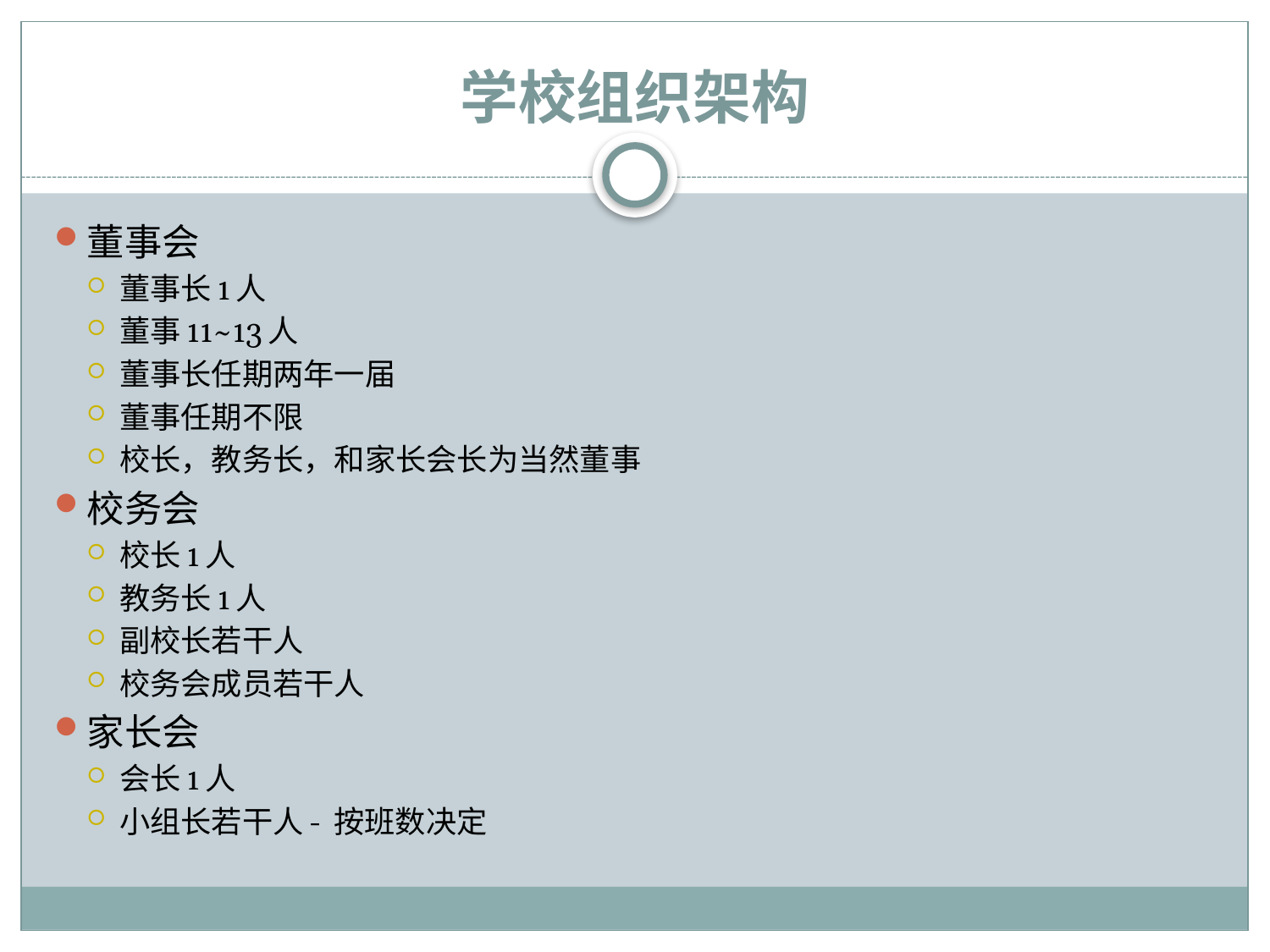

# 学校组织架构
董事会
董事长1人
董事11~13人
董事长任期两年一届
董事任期不限
校长，教务长，和家长会长为当然董事
校务会
校长1人
教务长1人
副校长若干人
校务会成员若干人
家长会
会长1人
小组长若干人- 按班数决定